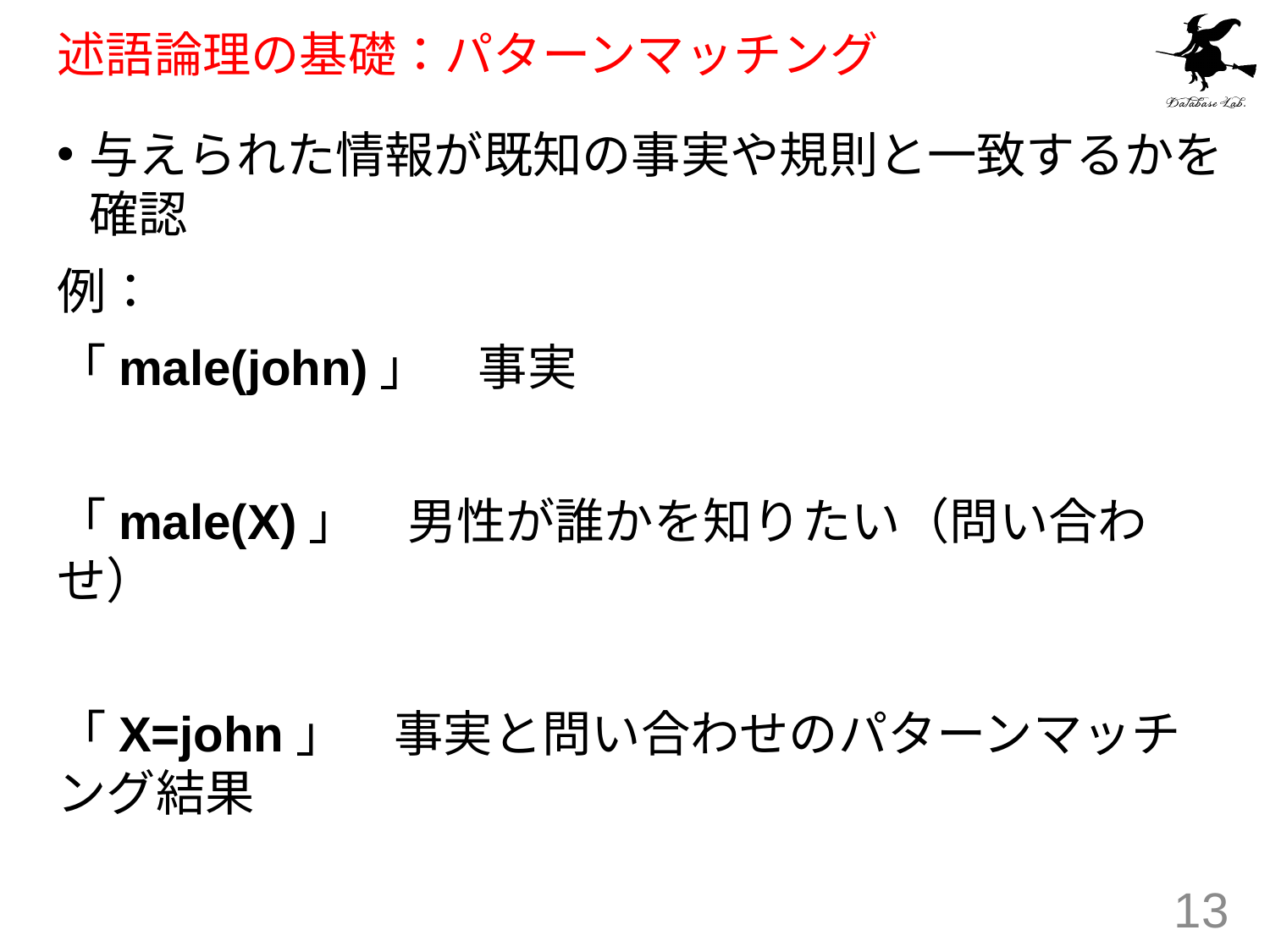

# 述語論理の基礎：パターンマッチング
与えられた情報が既知の事実や規則と一致するかを確認
例：
「male(john)」　事実

「male(X)」　男性が誰かを知りたい（問い合わせ）

「X=john」　事実と問い合わせのパターンマッチング結果
13